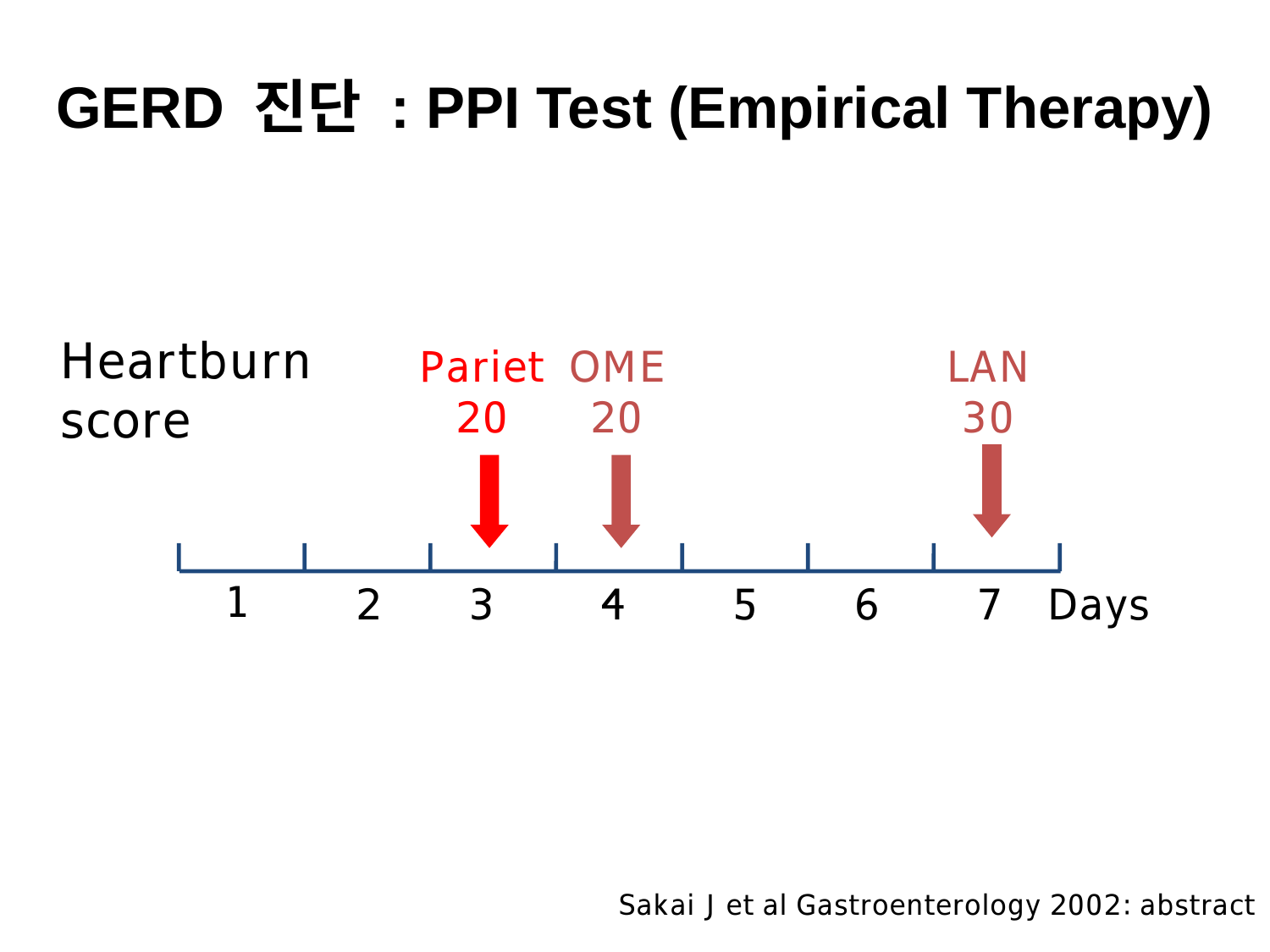

# GERD 진단 : PPI Test (Empirical Therapy)
Heartburn
score
Pariet
20
OME
20
LAN
30

1
2
3
4
5
6
7
 Days
Sakai J et al Gastroenterology 2002: abstract